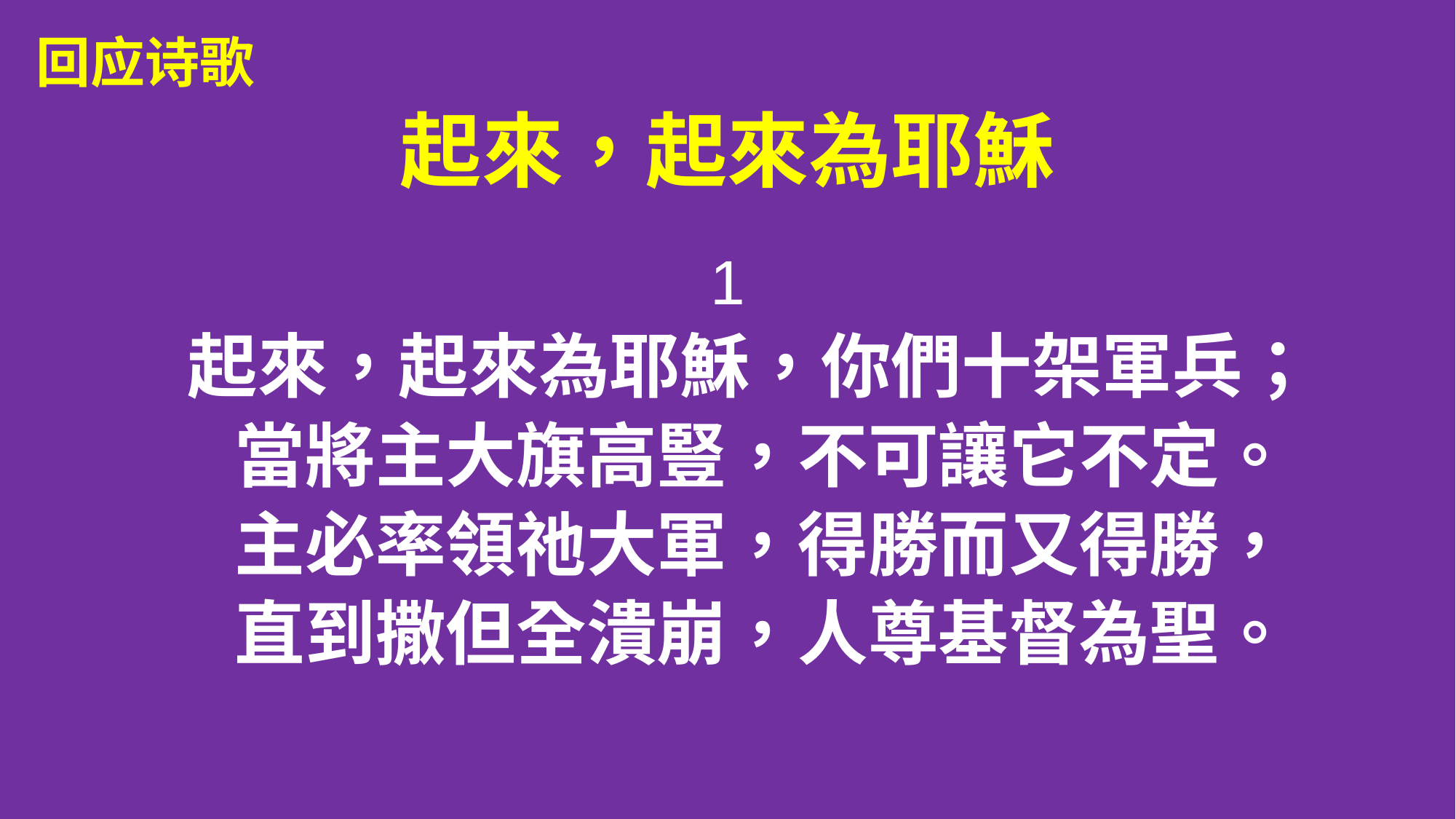

回应诗歌
# 起來，起來為耶穌
1
   起來，起來為耶穌，你們十架軍兵；
　當將主大旗高豎，不可讓它不定。
　主必率領祂大軍，得勝而又得勝，
　直到撒但全潰崩，人尊基督為聖。